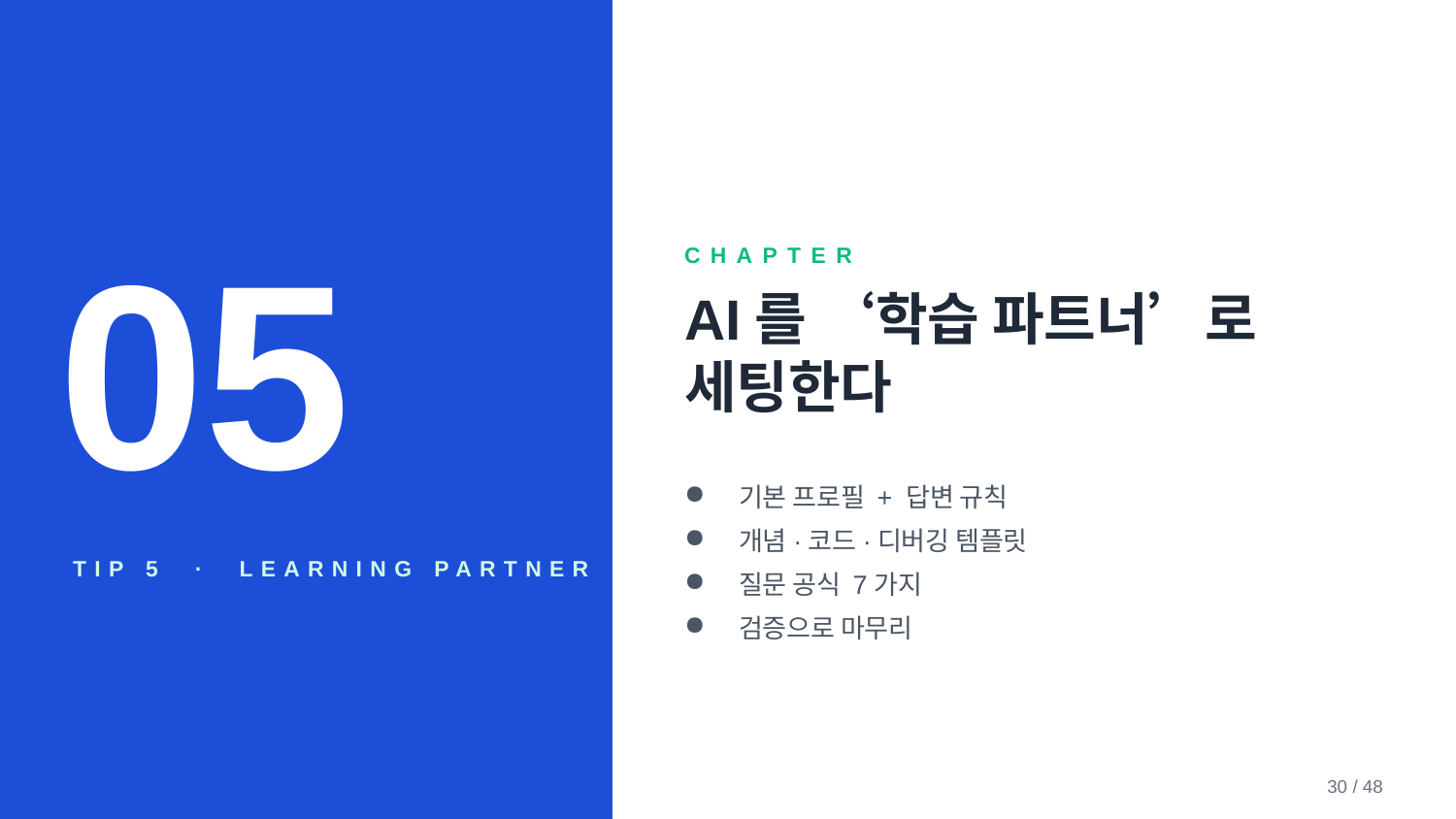

05
CHAPTER
AI를 ‘학습 파트너’로 세팅한다
기본 프로필 + 답변 규칙
개념·코드·디버깅 템플릿
질문 공식 7가지
검증으로 마무리
TIP 5  ·  LEARNING PARTNER
30 / 48